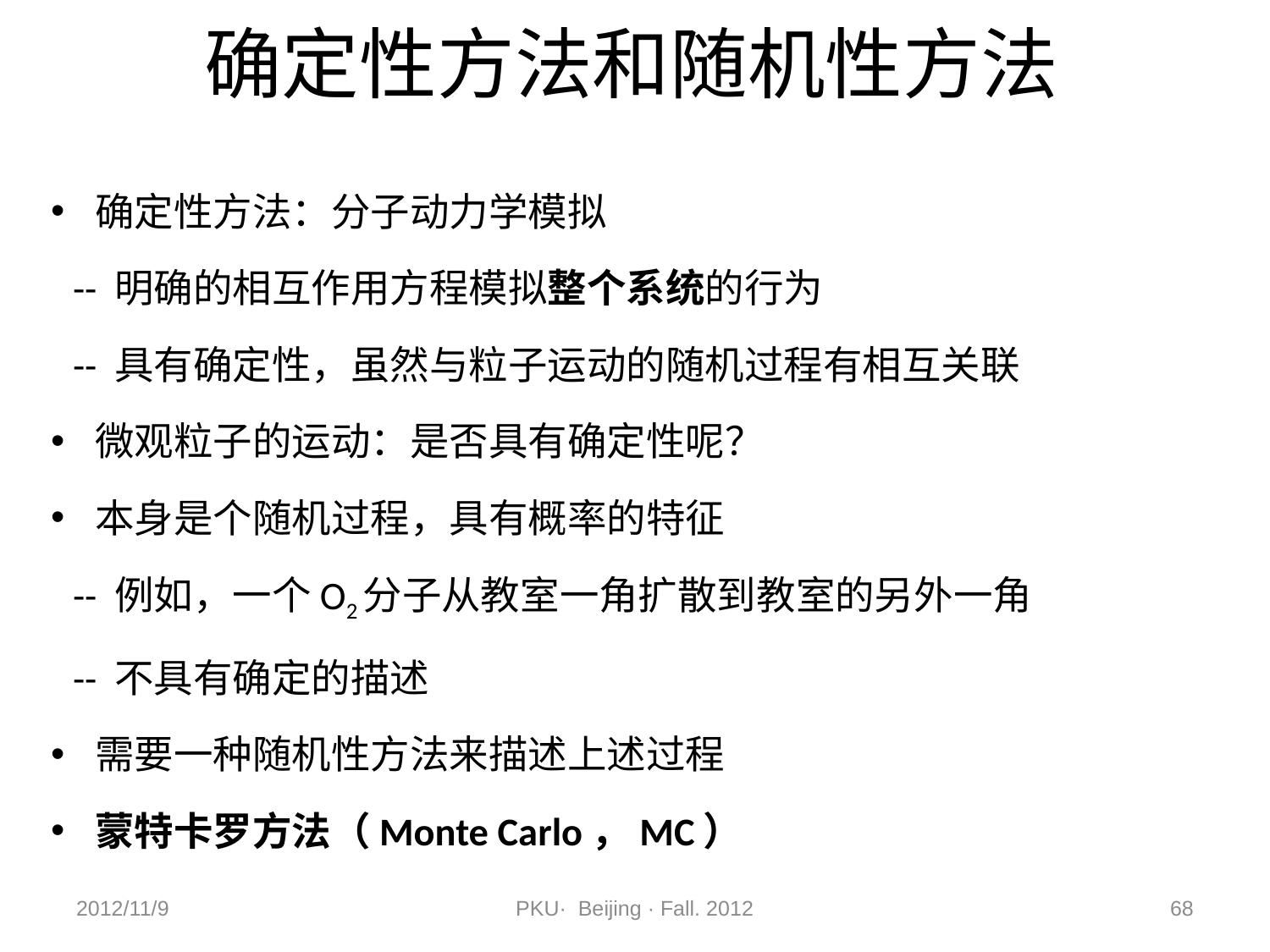

# 确定性方法和随机性方法
确定性方法：分子动力学模拟
-- 明确的相互作用方程模拟整个系统的行为
-- 具有确定性，虽然与粒子运动的随机过程有相互关联
微观粒子的运动：是否具有确定性呢？
本身是个随机过程，具有概率的特征
-- 例如，一个O2分子从教室一角扩散到教室的另外一角
-- 不具有确定的描述
需要一种随机性方法来描述上述过程
蒙特卡罗方法（Monte Carlo，MC）

2012/11/9
PKU·  Beijing · Fall. 2012
68